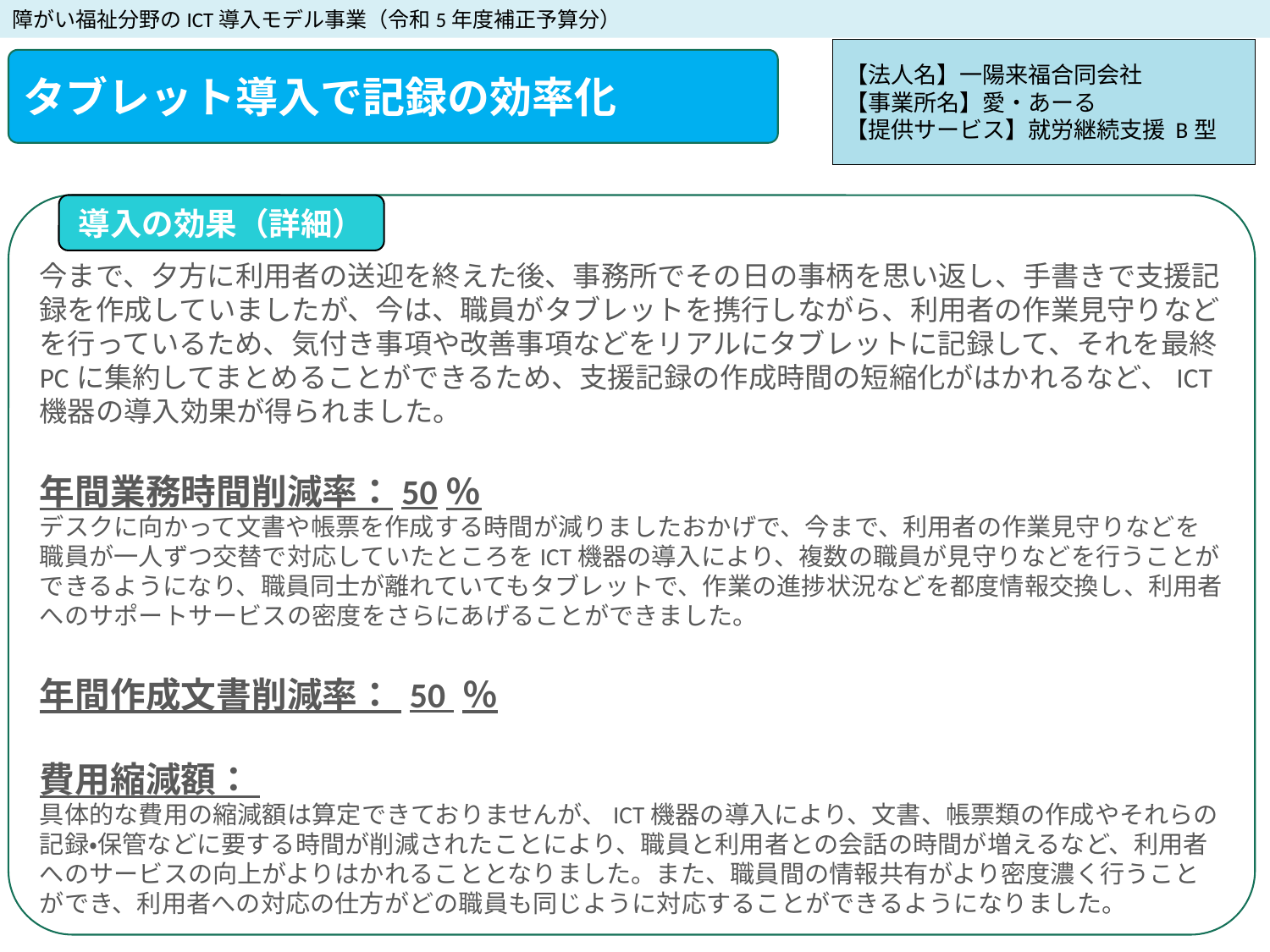

障がい福祉分野のICT導入モデル事業（令和5年度補正予算分）
【法人名】一陽来福合同会社
【事業所名】愛・あーる
【提供サービス】就労継続支援 B型
タブレット導入で記録の効率化

今まで、夕方に利用者の送迎を終えた後、事務所でその日の事柄を思い返し、手書きで支援記録を作成していましたが、今は、職員がタブレットを携行しながら、利用者の作業見守りなどを行っているため、気付き事項や改善事項などをリアルにタブレットに記録して、それを最終PCに集約してまとめることができるため、支援記録の作成時間の短縮化がはかれるなど、ICT機器の導入効果が得られました。

年間業務時間削減率：50％
デスクに向かって文書や帳票を作成する時間が減りましたおかげで、今まで、利用者の作業見守りなどを職員が一人ずつ交替で対応していたところをICT機器の導入により、複数の職員が見守りなどを行うことができるようになり、職員同士が離れていてもタブレットで、作業の進捗状況などを都度情報交換し、利用者へのサポートサービスの密度をさらにあげることができました。

年間作成文書削減率： 50 ％

費用縮減額：
具体的な費用の縮減額は算定できておりませんが、ICT機器の導入により、文書、帳票類の作成やそれらの記録・保管などに要する時間が削減されたことにより、職員と利用者との会話の時間が増えるなど、利用者へのサービスの向上がよりはかれることとなりました。また、職員間の情報共有がより密度濃く行うことができ、利用者への対応の仕方がどの職員も同じように対応することができるようになりました。
導入の効果（詳細）